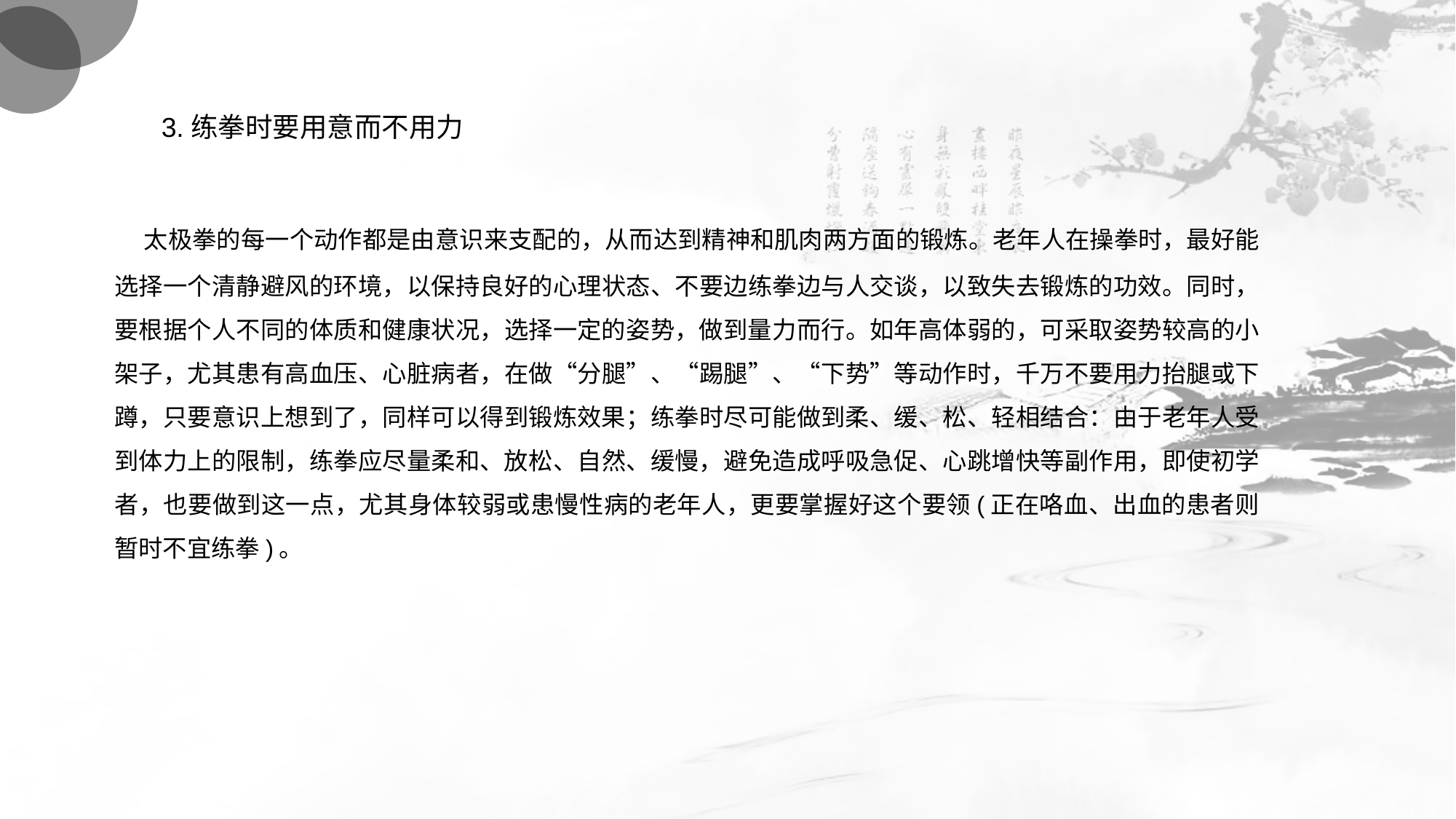

3.练拳时要用意而不用力
  太极拳的每一个动作都是由意识来支配的，从而达到精神和肌肉两方面的锻炼。老年人在操拳时，最好能选择一个清静避风的环境，以保持良好的心理状态、不要边练拳边与人交谈，以致失去锻炼的功效。同时，要根据个人不同的体质和健康状况，选择一定的姿势，做到量力而行。如年高体弱的，可采取姿势较高的小架子，尤其患有高血压、心脏病者，在做“分腿”、“踢腿”、“下势”等动作时，千万不要用力抬腿或下蹲，只要意识上想到了，同样可以得到锻炼效果；练拳时尽可能做到柔、缓、松、轻相结合：由于老年人受到体力上的限制，练拳应尽量柔和、放松、自然、缓慢，避免造成呼吸急促、心跳增快等副作用，即使初学者，也要做到这一点，尤其身体较弱或患慢性病的老年人，更要掌握好这个要领(正在咯血、出血的患者则暂时不宜练拳)。